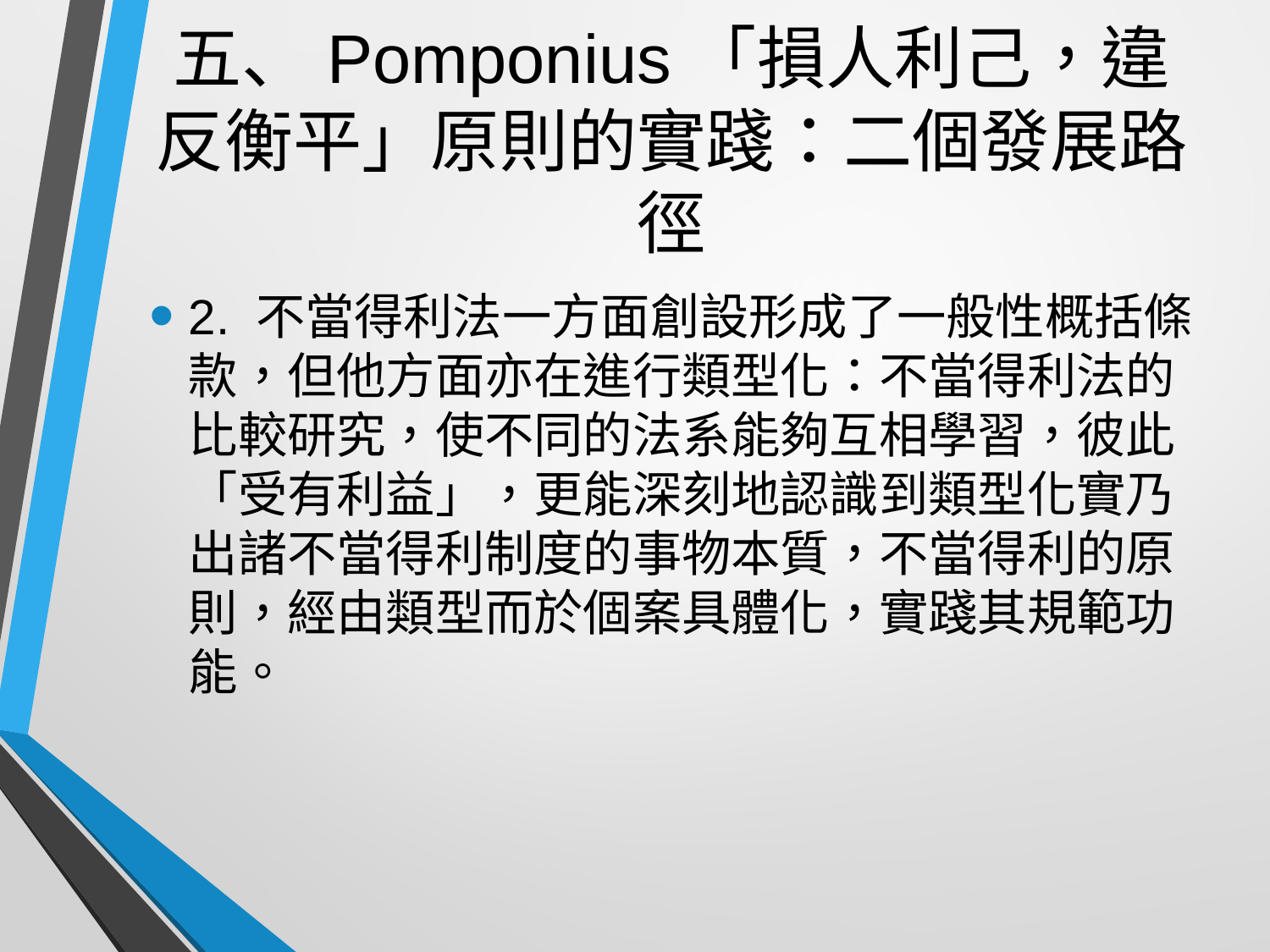

# 五、Pomponius「損人利己，違反衡平」原則的實踐：二個發展路徑
2. 不當得利法一方面創設形成了一般性概括條款，但他方面亦在進行類型化：不當得利法的比較研究，使不同的法系能夠互相學習，彼此「受有利益」，更能深刻地認識到類型化實乃出諸不當得利制度的事物本質，不當得利的原則，經由類型而於個案具體化，實踐其規範功能。